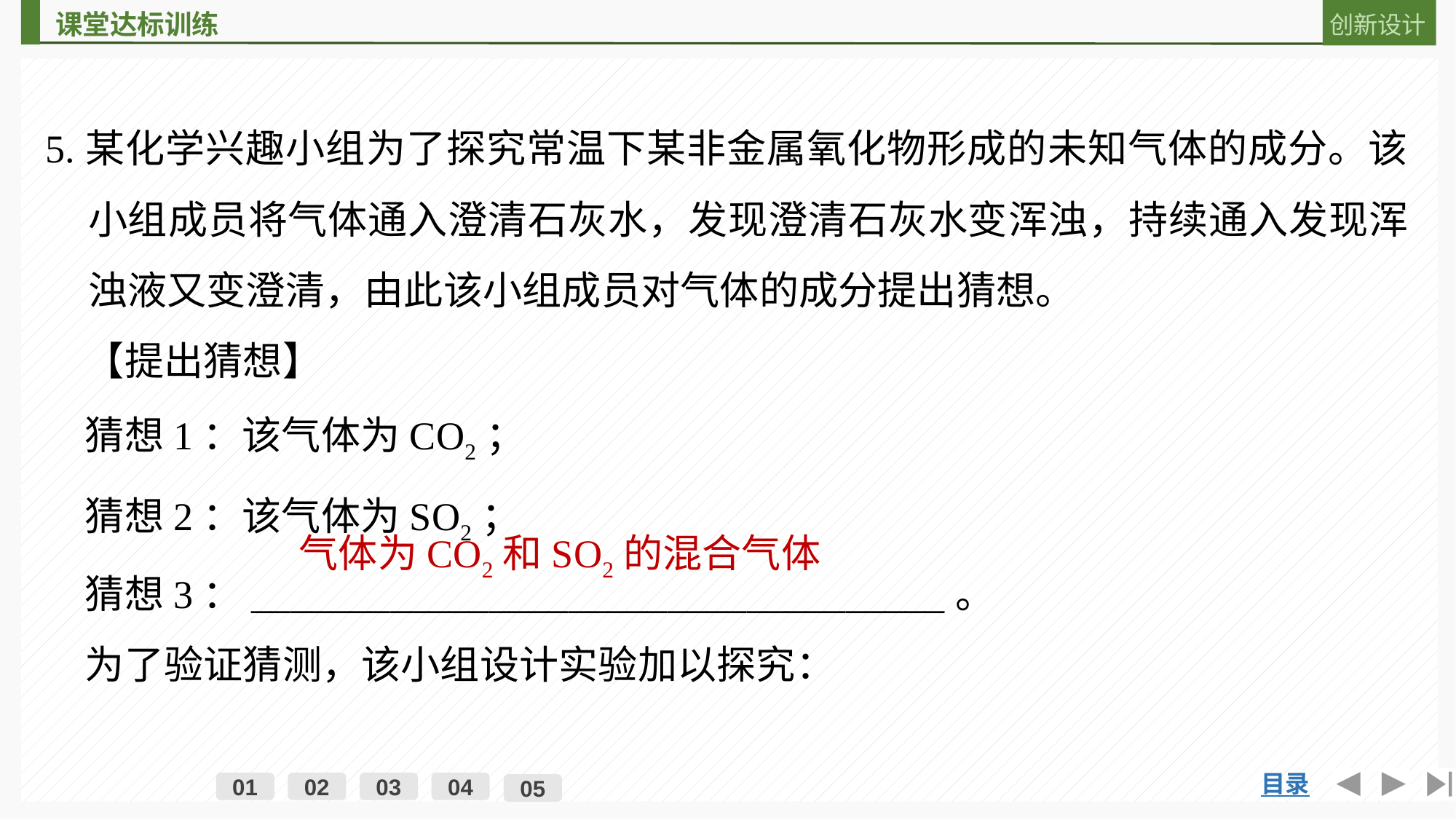

5.某化学兴趣小组为了探究常温下某非金属氧化物形成的未知气体的成分。该小组成员将气体通入澄清石灰水，发现澄清石灰水变浑浊，持续通入发现浑浊液又变澄清，由此该小组成员对气体的成分提出猜想。
　【提出猜想】
　猜想1：该气体为CO2；
　猜想2：该气体为SO2；
　猜想3：___________________________________。
　为了验证猜测，该小组设计实验加以探究：
气体为CO2和SO2的混合气体